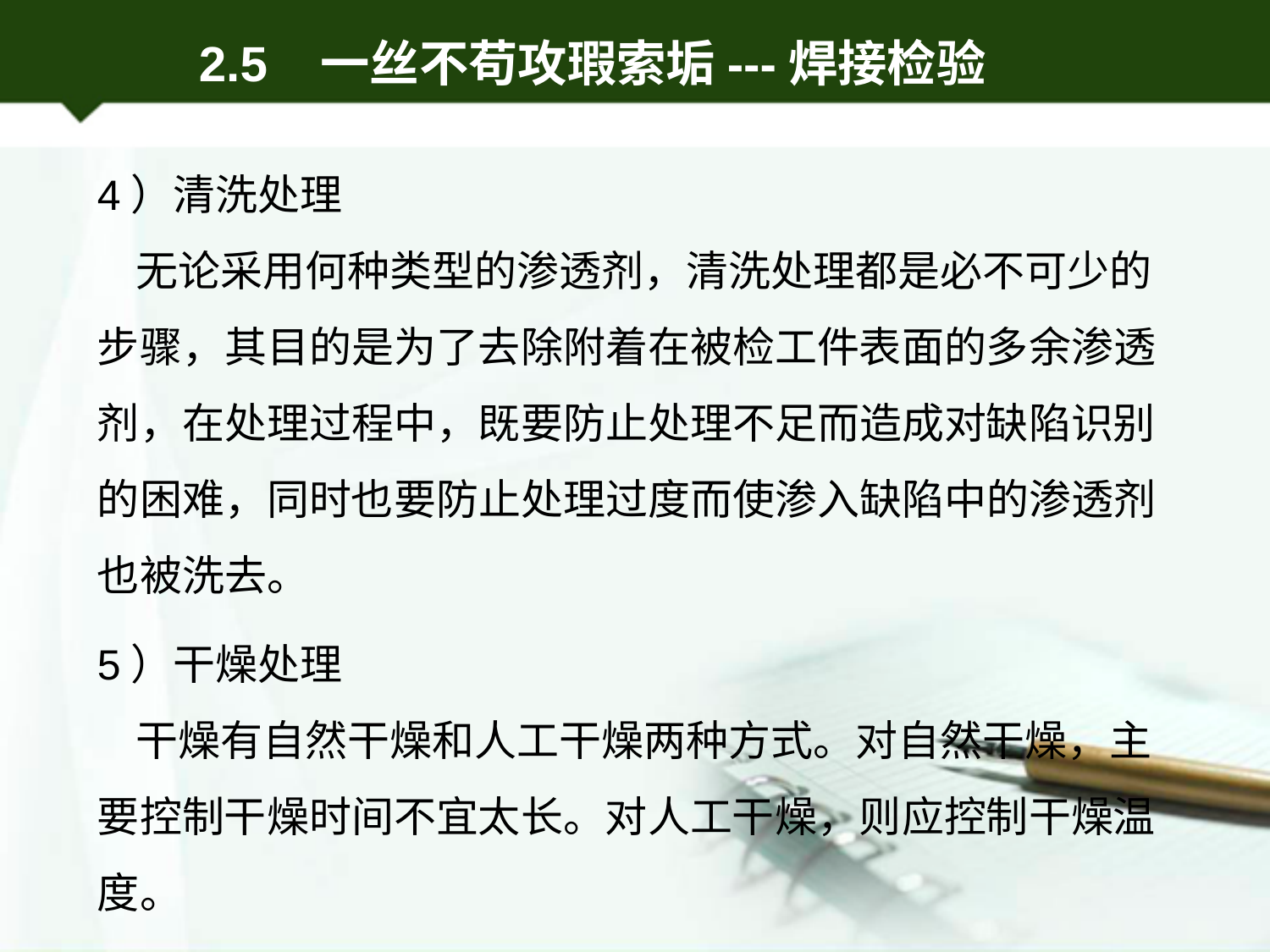

2.5   一丝不苟攻瑕索垢---焊接检验
4）清洗处理
   无论采用何种类型的渗透剂，清洗处理都是必不可少的步骤，其目的是为了去除附着在被检工件表面的多余渗透剂，在处理过程中，既要防止处理不足而造成对缺陷识别的困难，同时也要防止处理过度而使渗入缺陷中的渗透剂也被洗去。
5）干燥处理
   干燥有自然干燥和人工干燥两种方式。对自然干燥，主要控制干燥时间不宜太长。对人工干燥，则应控制干燥温度。